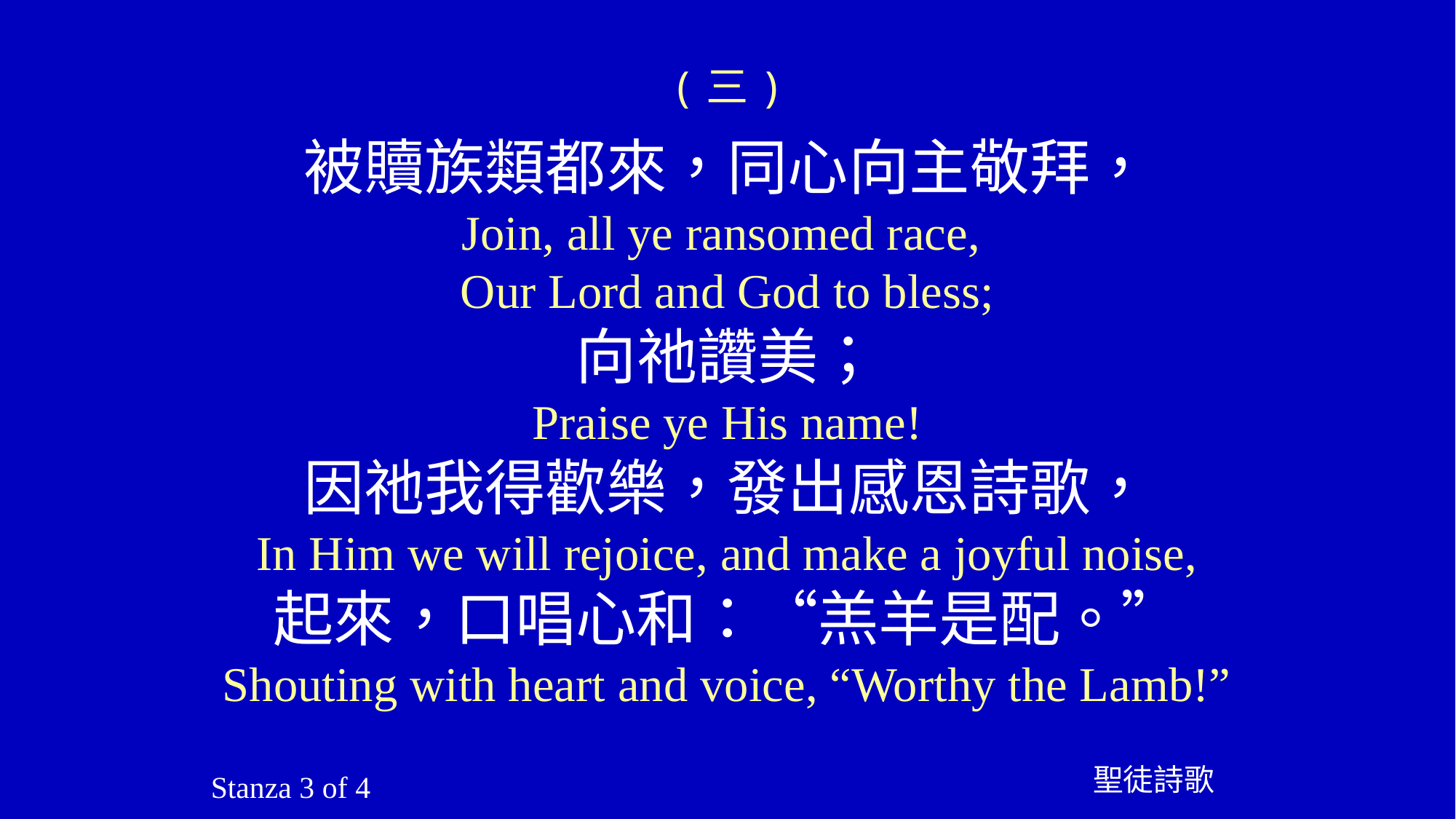

(三)

被贖族類都來，同心向主敬拜，
Join, all ye ransomed race,
Our Lord and God to bless;
向祂讚美；
Praise ye His name!
因祂我得歡樂，發出感恩詩歌，
In Him we will rejoice, and make a joyful noise,
起來，口唱心和：“羔羊是配。”
Shouting with heart and voice, “Worthy the Lamb!”
聖徒詩歌
Stanza 3 of 4